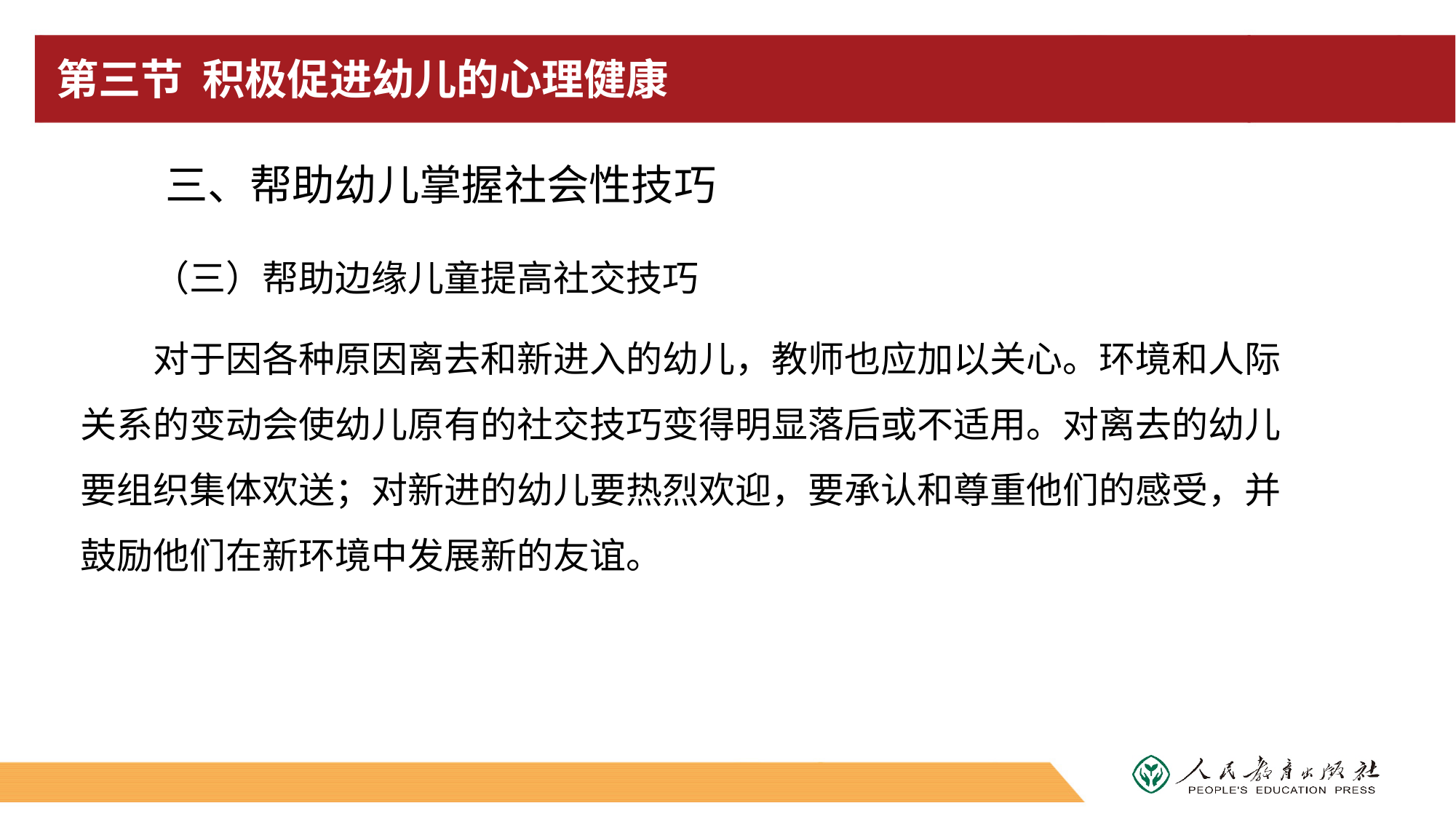

# 第三节  积极促进幼儿的心理健康
三、帮助幼儿掌握社会性技巧
（三）帮助边缘儿童提高社交技巧
对于因各种原因离去和新进入的幼儿，教师也应加以关心。环境和人际关系的变动会使幼儿原有的社交技巧变得明显落后或不适用。对离去的幼儿要组织集体欢送；对新进的幼儿要热烈欢迎，要承认和尊重他们的感受，并鼓励他们在新环境中发展新的友谊。